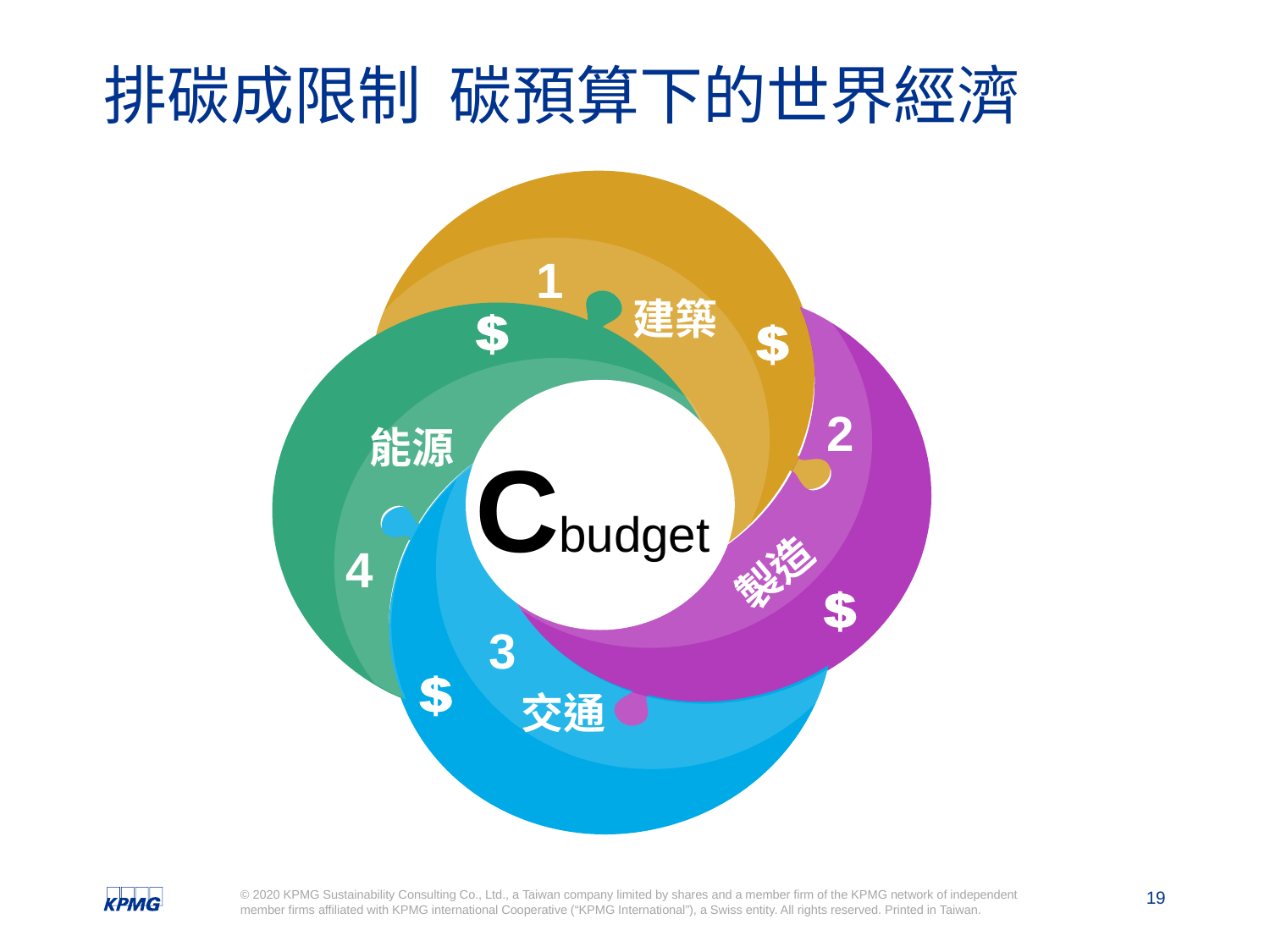

# 排碳成限制  碳預算下的世界經濟

1
2
Cbudget
4

3
建築

能源
製造

交通